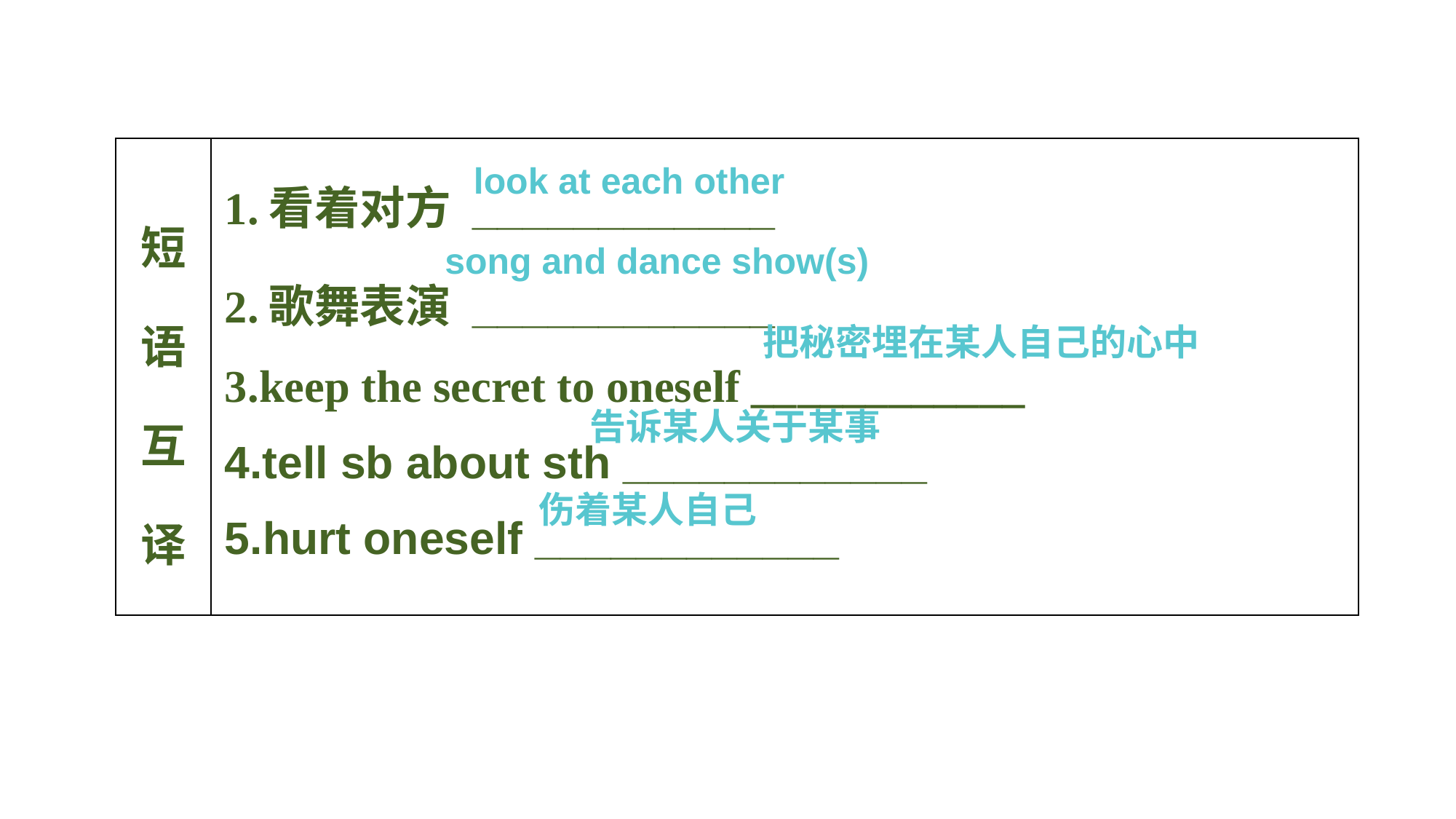

| 短语互译 | 1.看着对方 \_\_\_\_\_\_\_\_\_\_\_\_ 2.歌舞表演 \_\_\_\_\_\_\_\_\_\_\_\_ 3.keep the secret to oneself \_\_\_\_\_\_\_\_\_\_\_\_ 4.tell sb about sth \_\_\_\_\_\_\_\_\_\_\_\_ 5.hurt oneself \_\_\_\_\_\_\_\_\_\_\_\_ |
| --- | --- |
look at each other
song and dance show(s)
把秘密埋在某人自己的心中
告诉某人关于某事
伤着某人自己